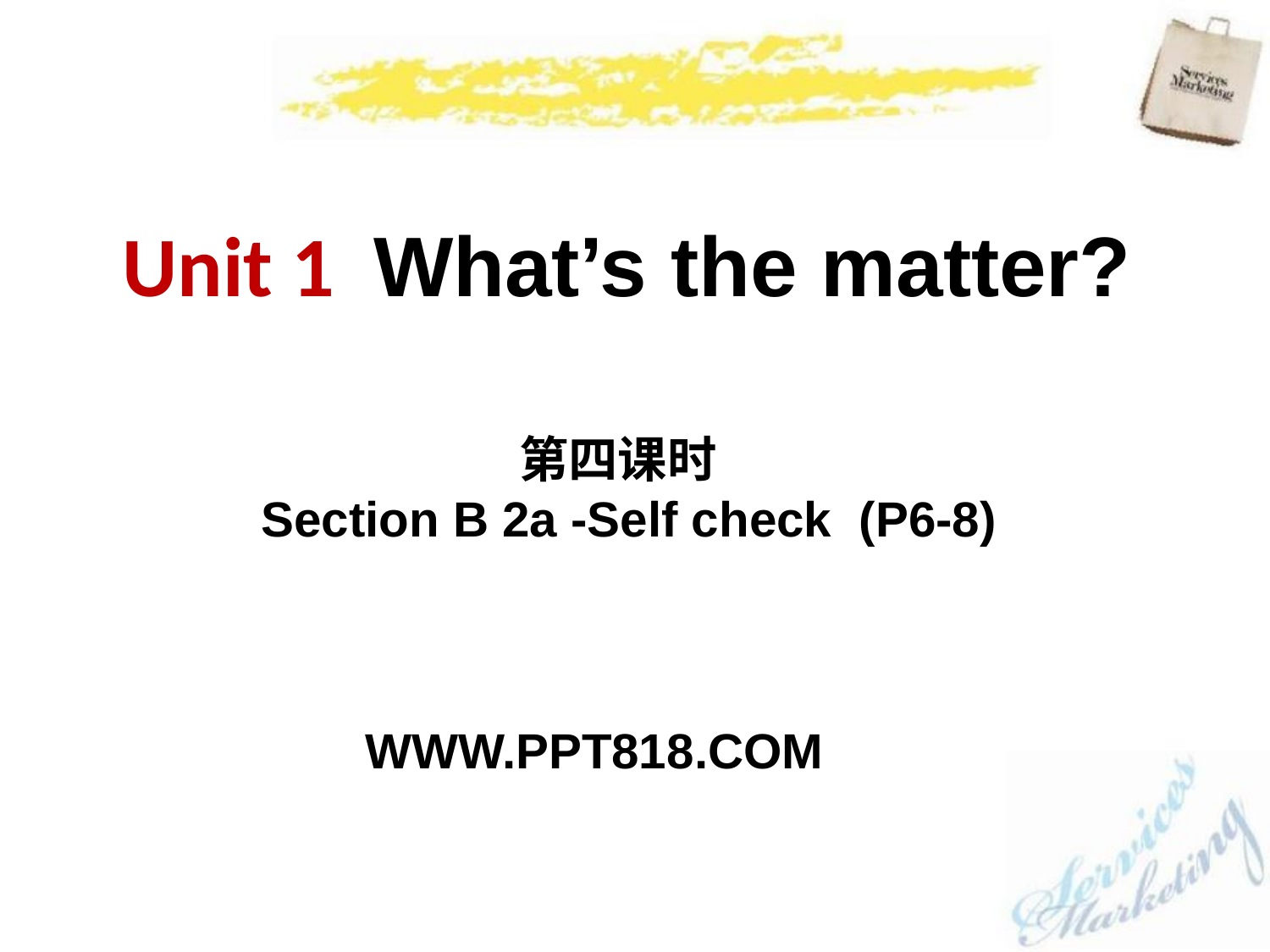

Unit 1  What’s the matter?
第四课时
Section B 2a -Self check  (P6-8)
WWW.PPT818.COM